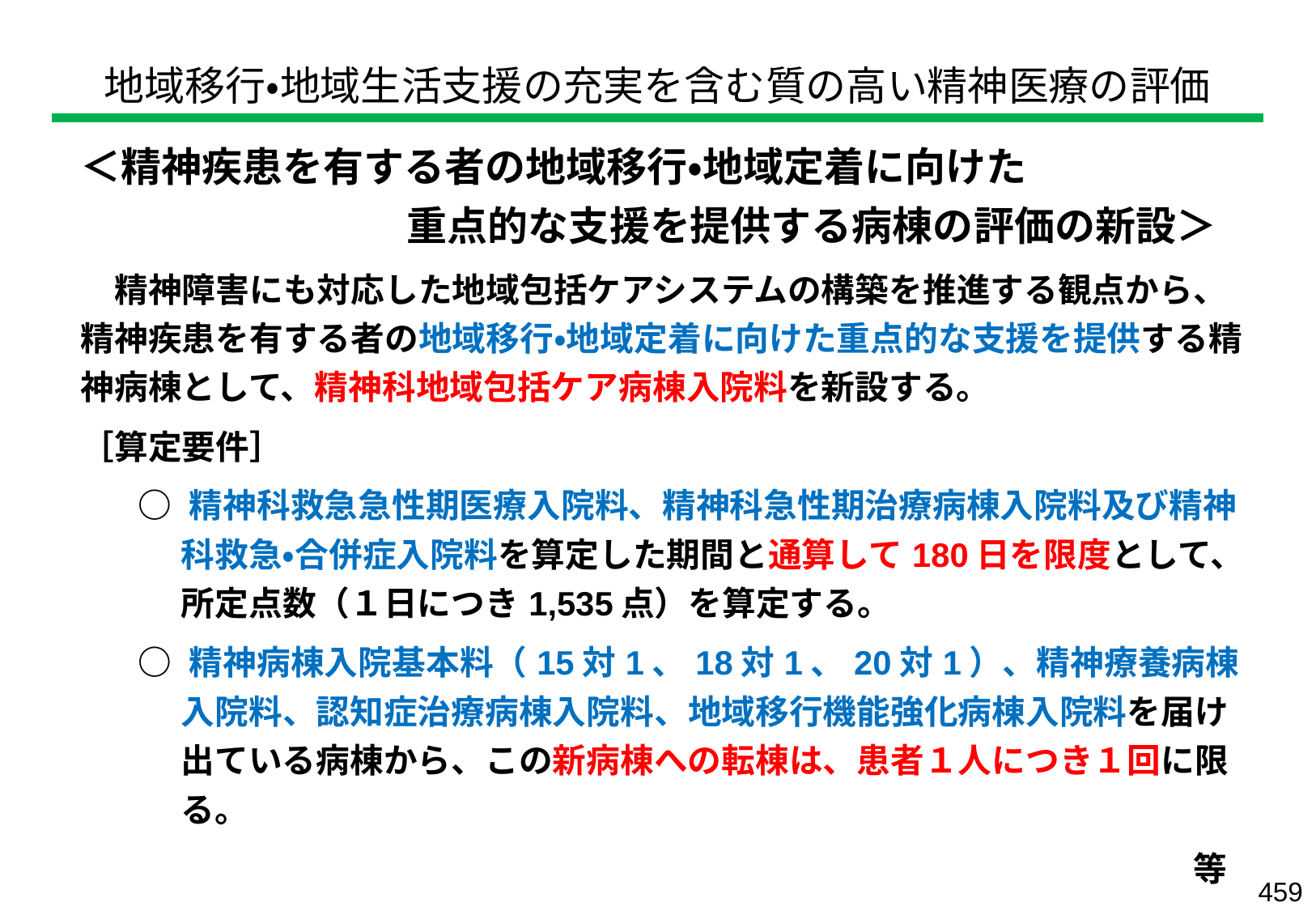

| 地域移行・地域生活支援の充実を含む質の高い精神医療の評価 |
| --- |
| ＜精神疾患を有する者の地域移行・地域定着に向けた 　　　　　　　重点的な支援を提供する病棟の評価の新設＞ 　精神障害にも対応した地域包括ケアシステムの構築を推進する観点から、精神疾患を有する者の地域移行・地域定着に向けた重点的な支援を提供する精神病棟として、精神科地域包括ケア病棟入院料を新設する。 ［算定要件］ ○ 精神科救急急性期医療入院料、精神科急性期治療病棟入院料及び精神科救急・合併症入院料を算定した期間と通算して180日を限度として、所定点数（１日につき1,535点）を算定する。 ○ 精神病棟入院基本料（15対1、18対1、20対1）、精神療養病棟入院料、認知症治療病棟入院料、地域移行機能強化病棟入院料を届け出ている病棟から、この新病棟への転棟は、患者１人につき１回に限る。 　　　　　　　　　　　　　　　　　　　　　　　　　　　　　　 　等 ［施設基準］ ○ 当該病棟の入院患者のうち７割以上が入院日から起算して６月以内に退院し、自宅等へ移行すること。　　　　　　　　　　　　　　　等 |
| --- |
459